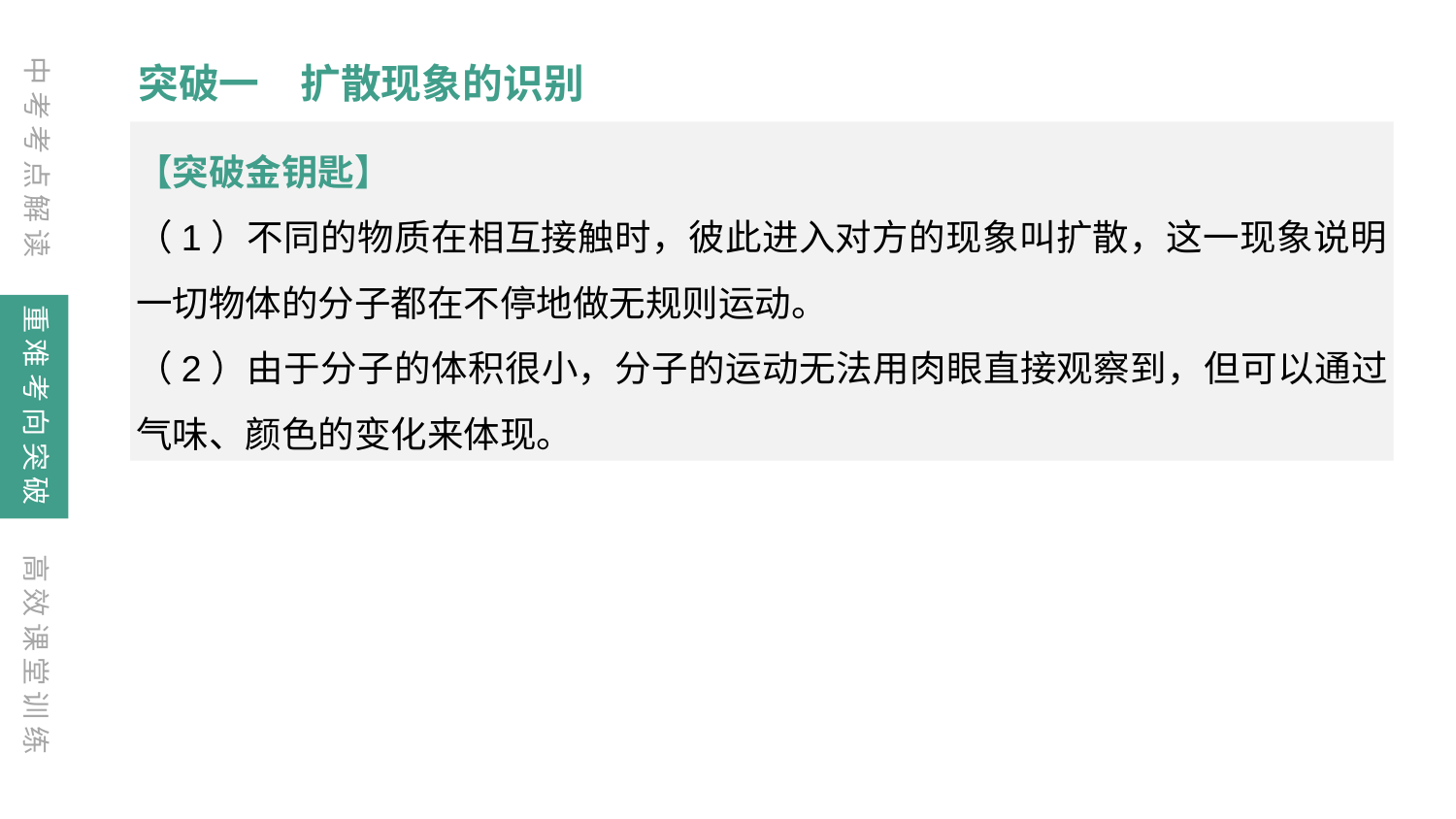

中考考点解读
突破一　扩散现象的识别
【突破金钥匙】
（1）不同的物质在相互接触时，彼此进入对方的现象叫扩散，这一现象说明一切物体的分子都在不停地做无规则运动。
（2）由于分子的体积很小，分子的运动无法用肉眼直接观察到，但可以通过气味、颜色的变化来体现。
重难考向突破

高效课堂训练